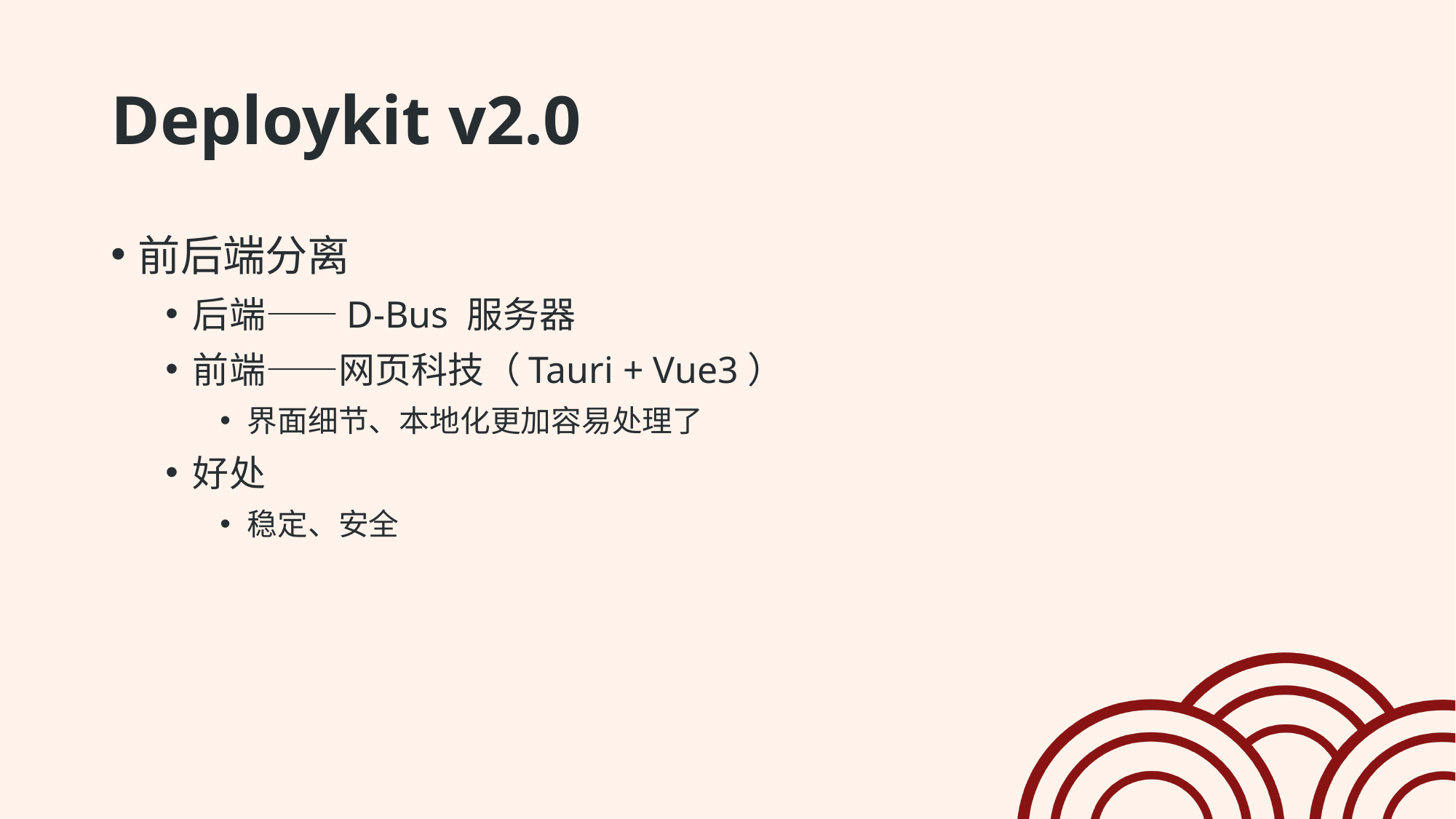

# Deploykit v2.0
前后端分离
后端——D-Bus 服务器
前端——网页科技（Tauri + Vue3）
界面细节、本地化更加容易处理了
好处
稳定、安全